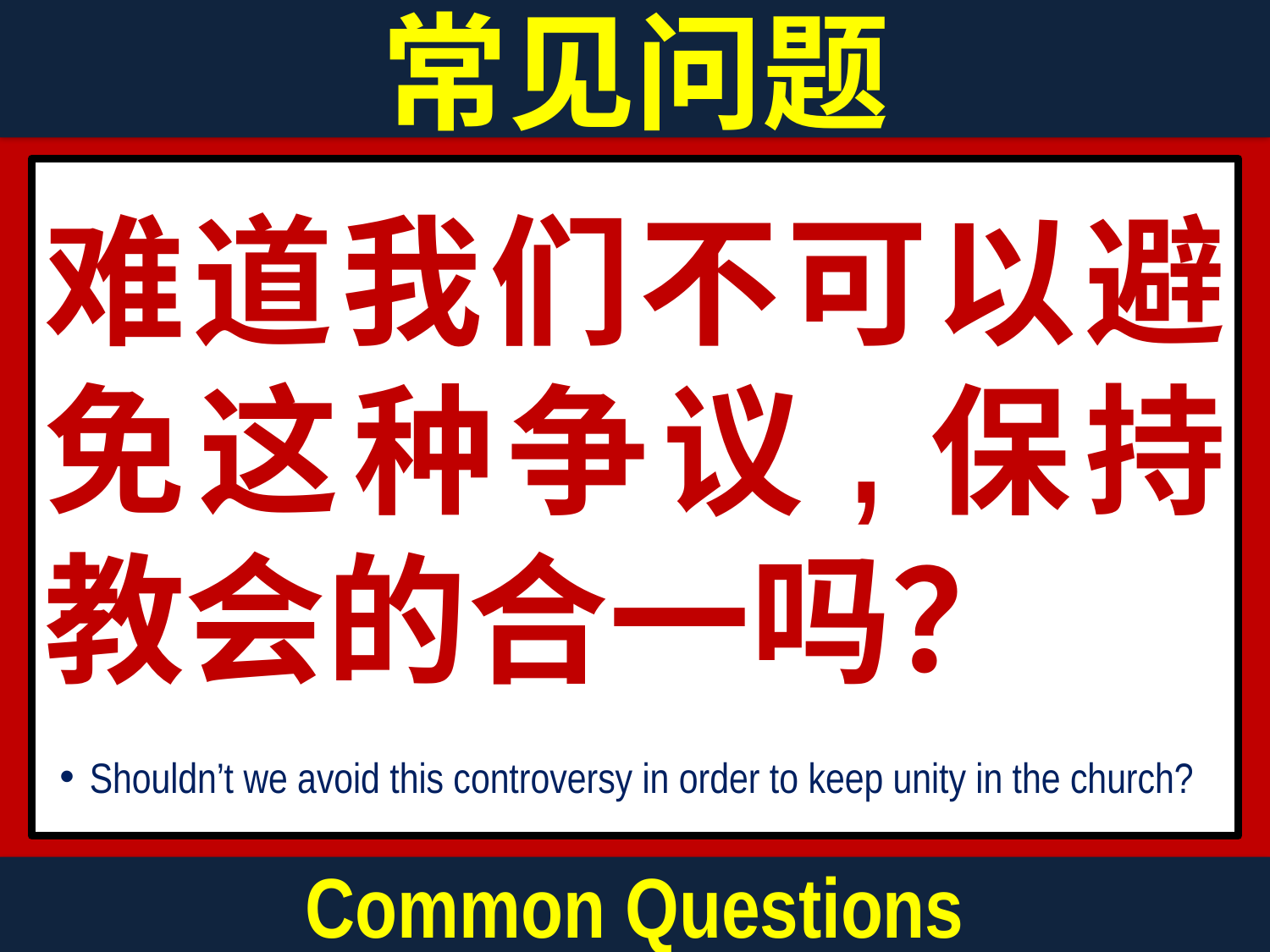

常见问题
难道我们不可以避免这种争议,保持教会的合一吗？

Shouldn’t we avoid this controversy in order to keep unity in the church?
Common Questions